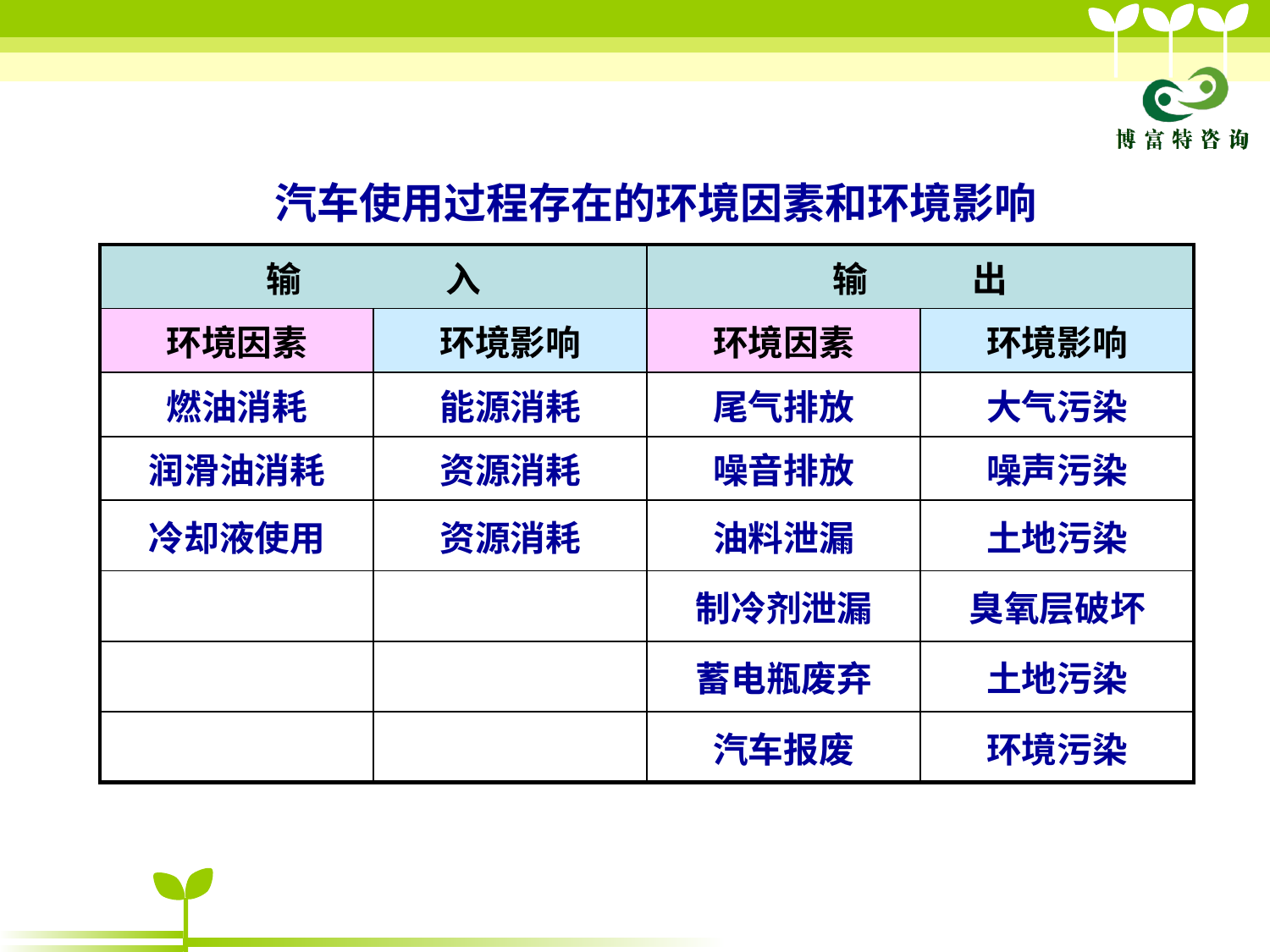

汽车使用过程存在的环境因素和环境影响
| 输 入 |  | 输 出 |  |
| --- | --- | --- | --- |
| 环境因素 | 环境影响 | 环境因素 | 环境影响 |
| 燃油消耗 | 能源消耗 | 尾气排放 | 大气污染 |
| 润滑油消耗 | 资源消耗 | 噪音排放 | 噪声污染 |
| 冷却液使用 | 资源消耗 | 油料泄漏 | 土地污染 |
|  |  | 制冷剂泄漏 | 臭氧层破坏 |
|  |  | 蓄电瓶废弃 | 土地污染 |
|  |  | 汽车报废 | 环境污染 |